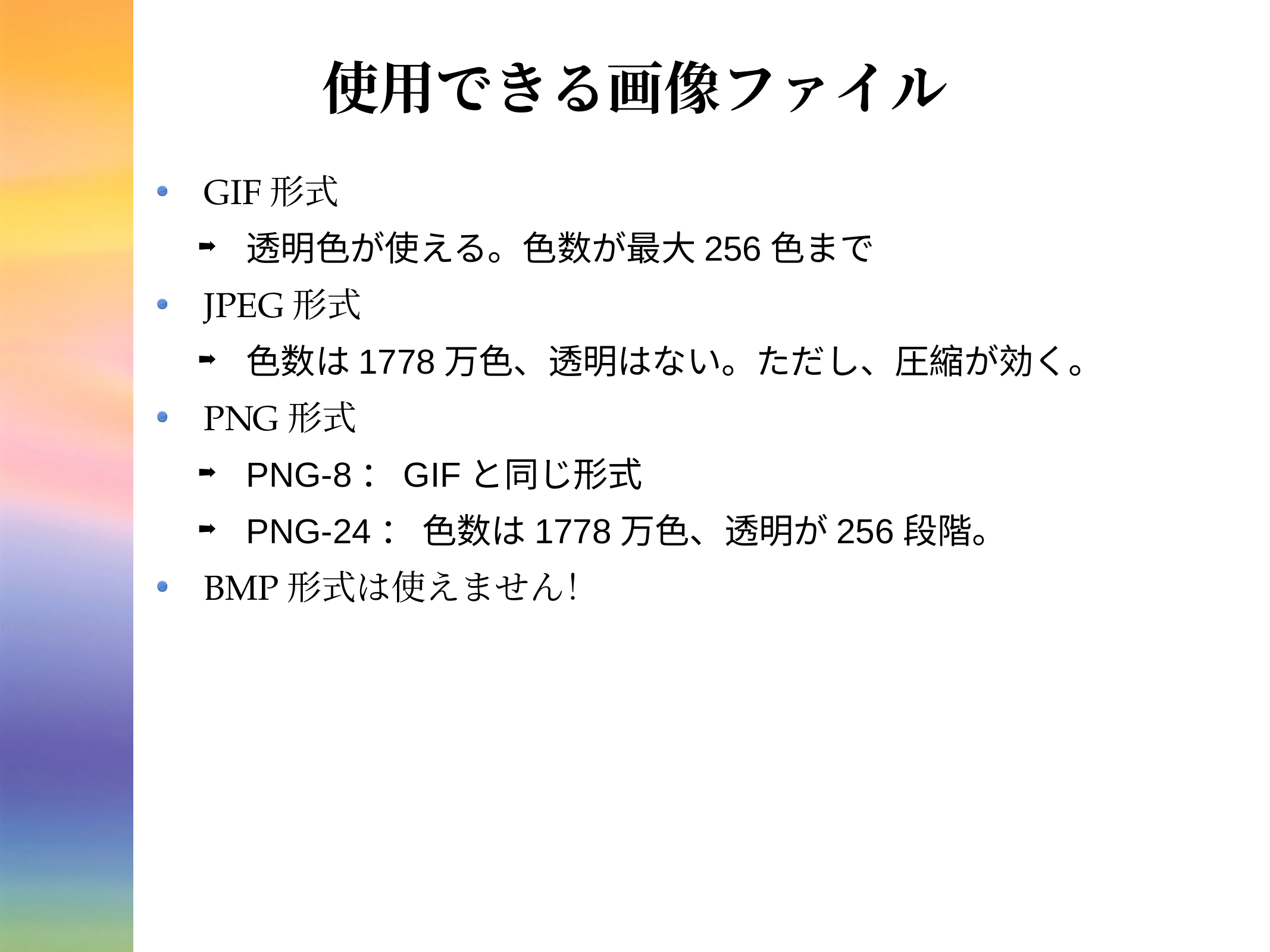

# 使用できる画像ファイル
GIF形式
透明色が使える。色数が最大256色まで
JPEG形式
色数は1778万色、透明はない。ただし、圧縮が効く。
PNG形式
PNG-8：GIFと同じ形式
PNG-24： 色数は1778万色、透明が256段階。
BMP形式は使えません！